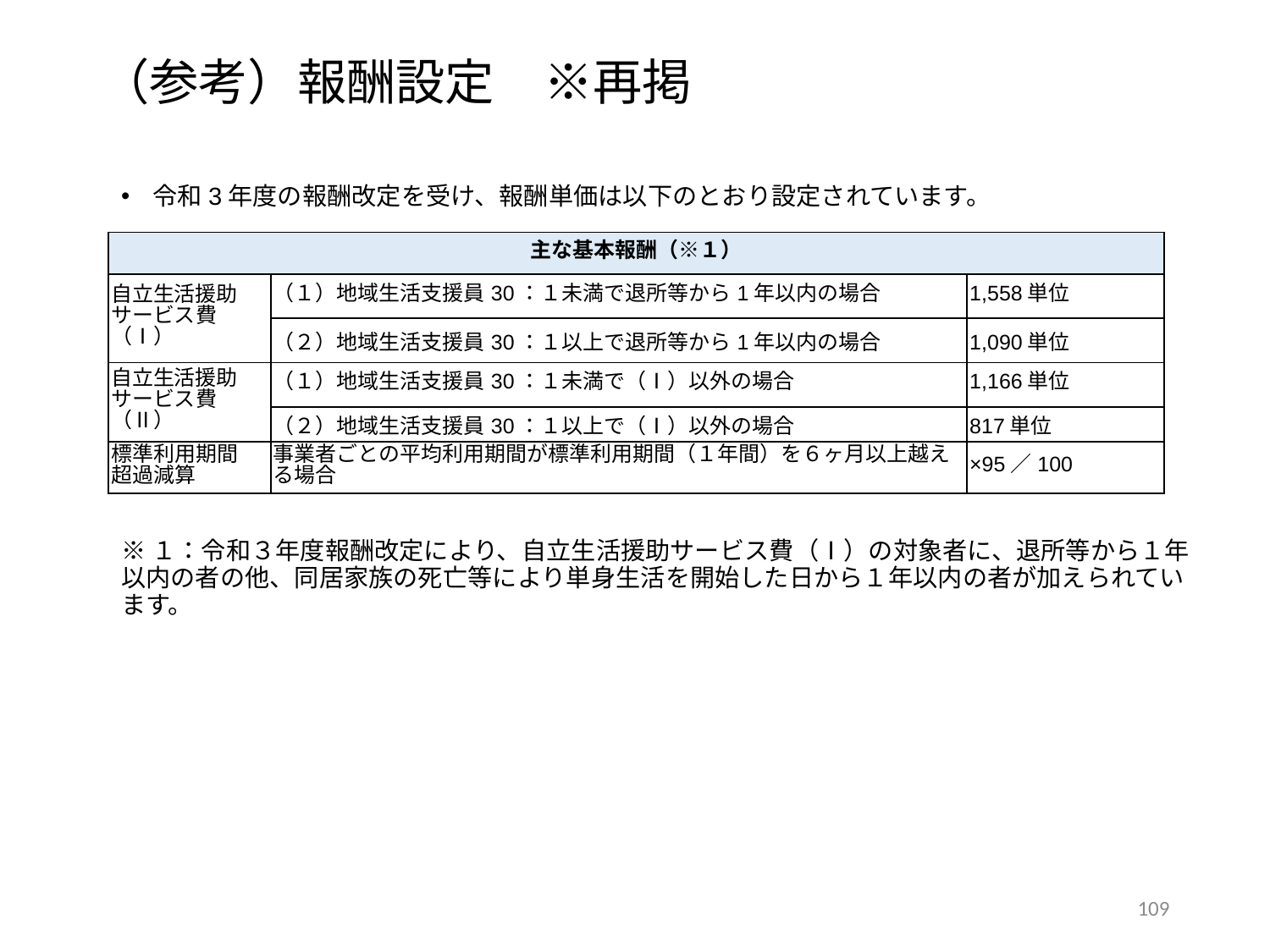

（参考）報酬設定　※再掲

令和3年度の報酬改定を受け、報酬単価は以下のとおり設定されています。

※１：令和３年度報酬改定により、自立生活援助サービス費（Ⅰ）の対象者に、退所等から１年以内の者の他、同居家族の死亡等により単身生活を開始した日から１年以内の者が加えられています。
| 主な基本報酬（※１） |  |  |
| --- | --- | --- |
| 自立生活援助サービス費（Ⅰ） | （１）地域生活支援員30：１未満で退所等から1年以内の場合 | 1,558単位 |
|  | （２）地域生活支援員30：１以上で退所等から1年以内の場合 | 1,090単位 |
| 自立生活援助サービス費（Ⅱ） | （１）地域生活支援員30：１未満で（Ⅰ）以外の場合 | 1,166単位 |
|  | （２）地域生活支援員30：１以上で（Ⅰ）以外の場合 | 817単位 |
| 標準利用期間　超過減算 | 事業者ごとの平均利用期間が標準利用期間（１年間）を６ヶ月以上越える場合 | ×95／100 |
109